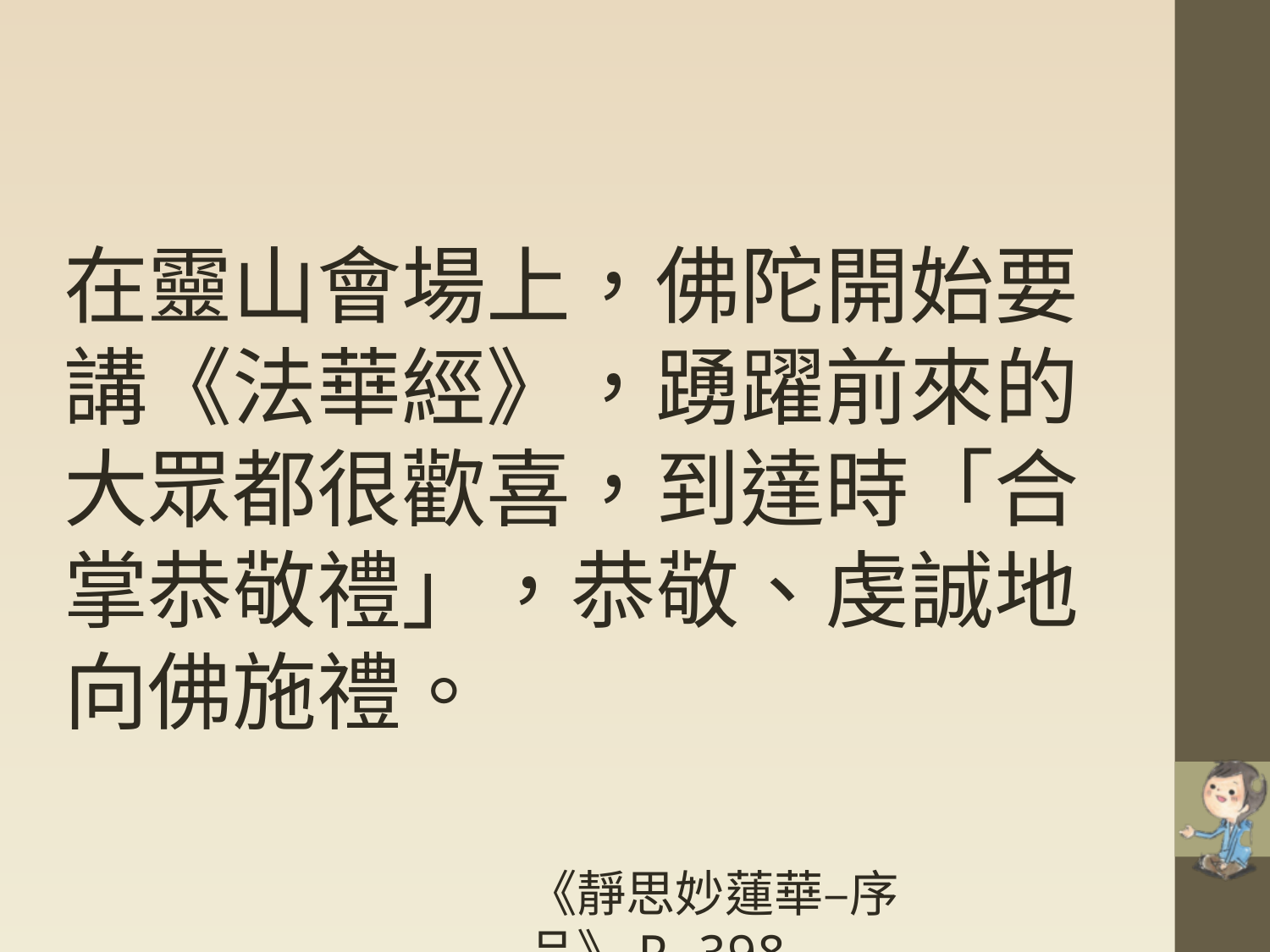

#
在靈山會場上，佛陀開始要講《法華經》，踴躍前來的大眾都很歡喜，到達時「合掌恭敬禮」，恭敬、虔誠地向佛施禮。
《靜思妙蓮華–序品》P.398